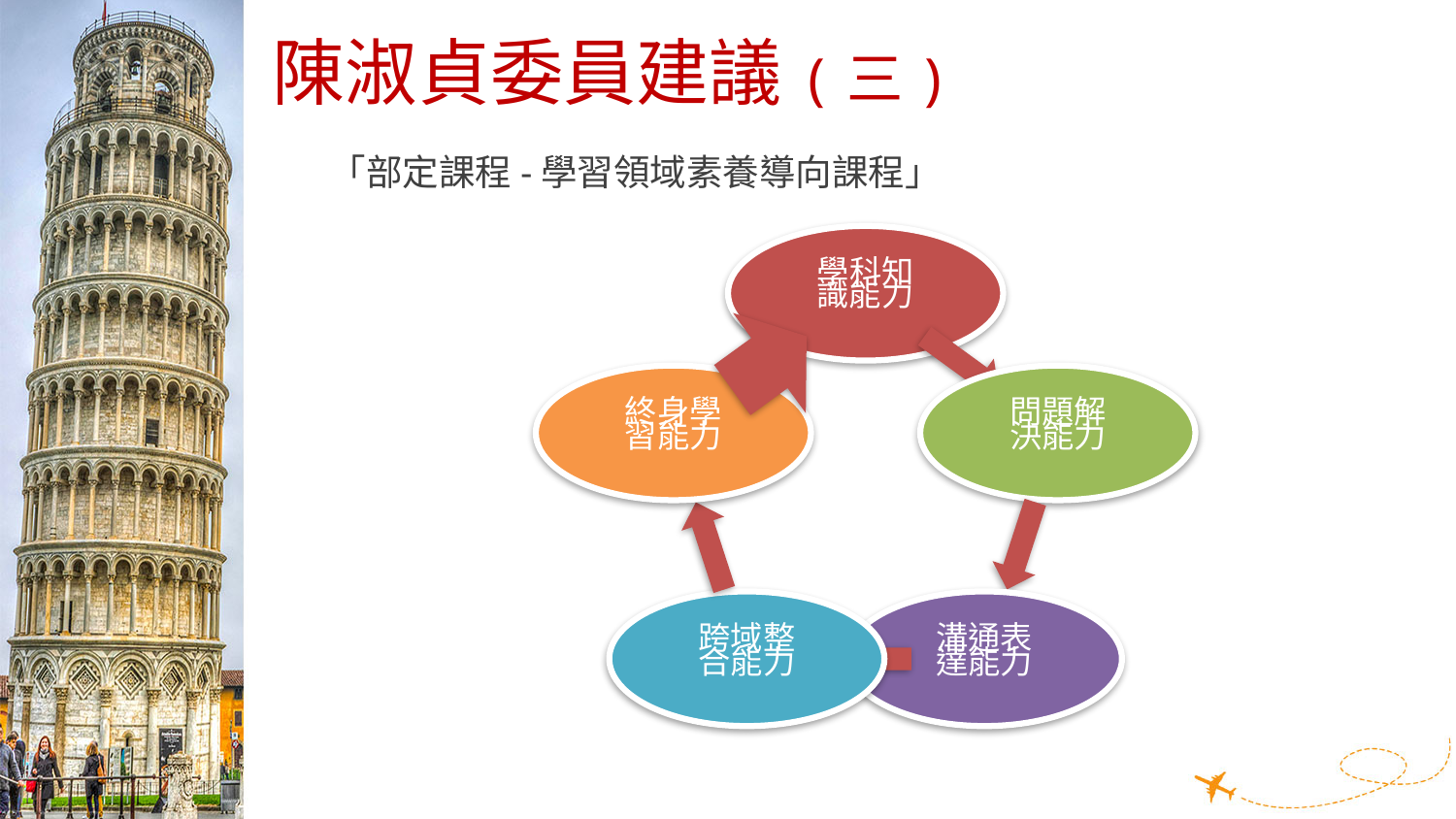

# 陳淑貞委員建議(三)
「部定課程-學習領域素養導向課程」
學科知
識能力
溝通表
達能力
跨域整
合能力
終身學
習能力
問題解
決能力